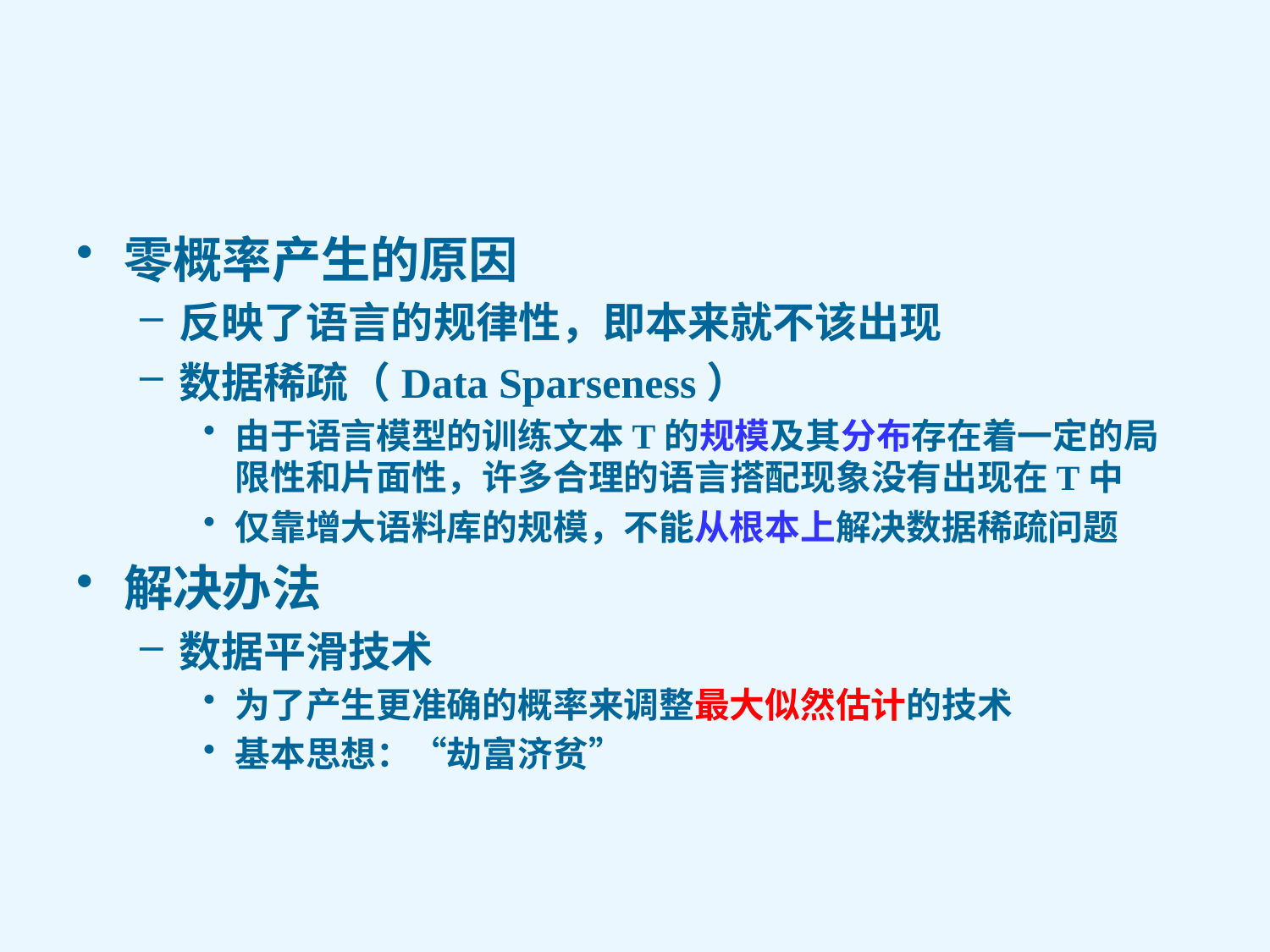

#
零概率产生的原因
反映了语言的规律性，即本来就不该出现
数据稀疏（Data Sparseness）
由于语言模型的训练文本T的规模及其分布存在着一定的局限性和片面性，许多合理的语言搭配现象没有出现在T中
仅靠增大语料库的规模，不能从根本上解决数据稀疏问题
解决办法
数据平滑技术
为了产生更准确的概率来调整最大似然估计的技术
基本思想：“劫富济贫”